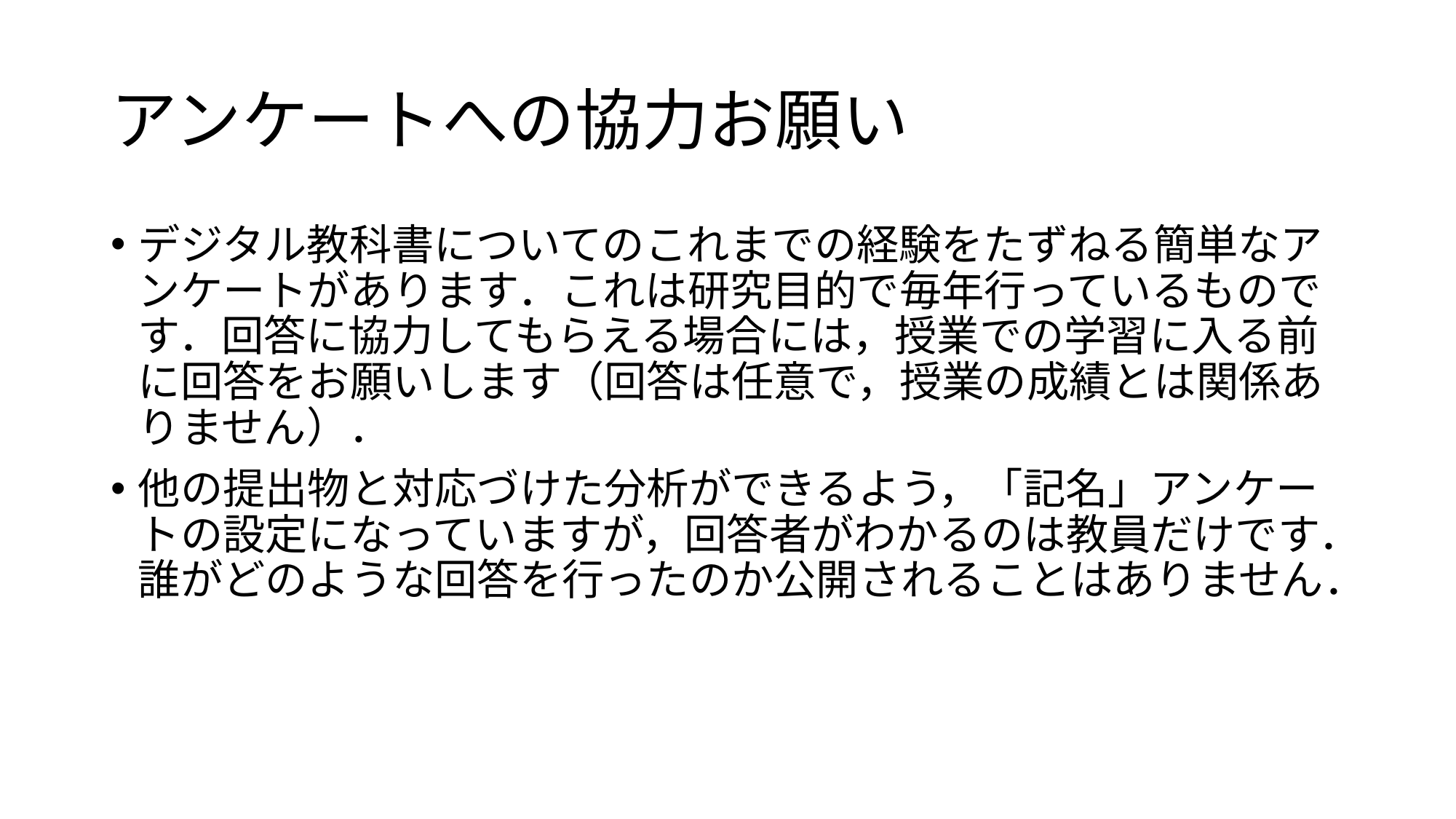

# アンケートへの協力お願い
デジタル教科書についてのこれまでの経験をたずねる簡単なアンケートがあります．これは研究目的で毎年行っているものです．回答に協力してもらえる場合には，授業での学習に入る前に回答をお願いします（回答は任意で，授業の成績とは関係ありません）．
他の提出物と対応づけた分析ができるよう，「記名」アンケートの設定になっていますが，回答者がわかるのは教員だけです．誰がどのような回答を行ったのか公開されることはありません．